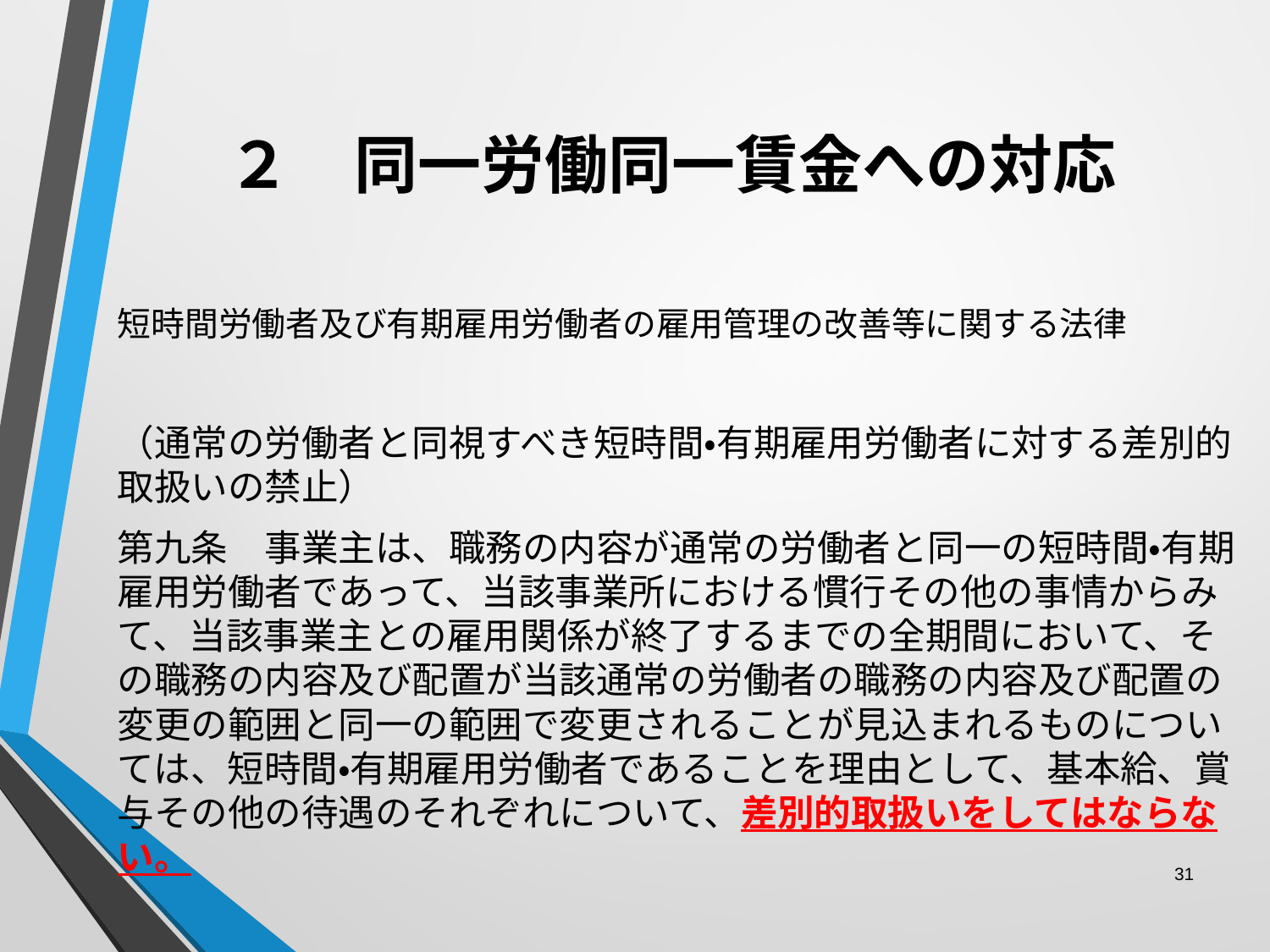

# ２　同一労働同一賃金への対応
短時間労働者及び有期雇用労働者の雇用管理の改善等に関する法律

（通常の労働者と同視すべき短時間・有期雇用労働者に対する差別的取扱いの禁止）
第九条　事業主は、職務の内容が通常の労働者と同一の短時間・有期雇用労働者であって、当該事業所における慣行その他の事情からみて、当該事業主との雇用関係が終了するまでの全期間において、その職務の内容及び配置が当該通常の労働者の職務の内容及び配置の変更の範囲と同一の範囲で変更されることが見込まれるものについては、短時間・有期雇用労働者であることを理由として、基本給、賞与その他の待遇のそれぞれについて、差別的取扱いをしてはならない。

31